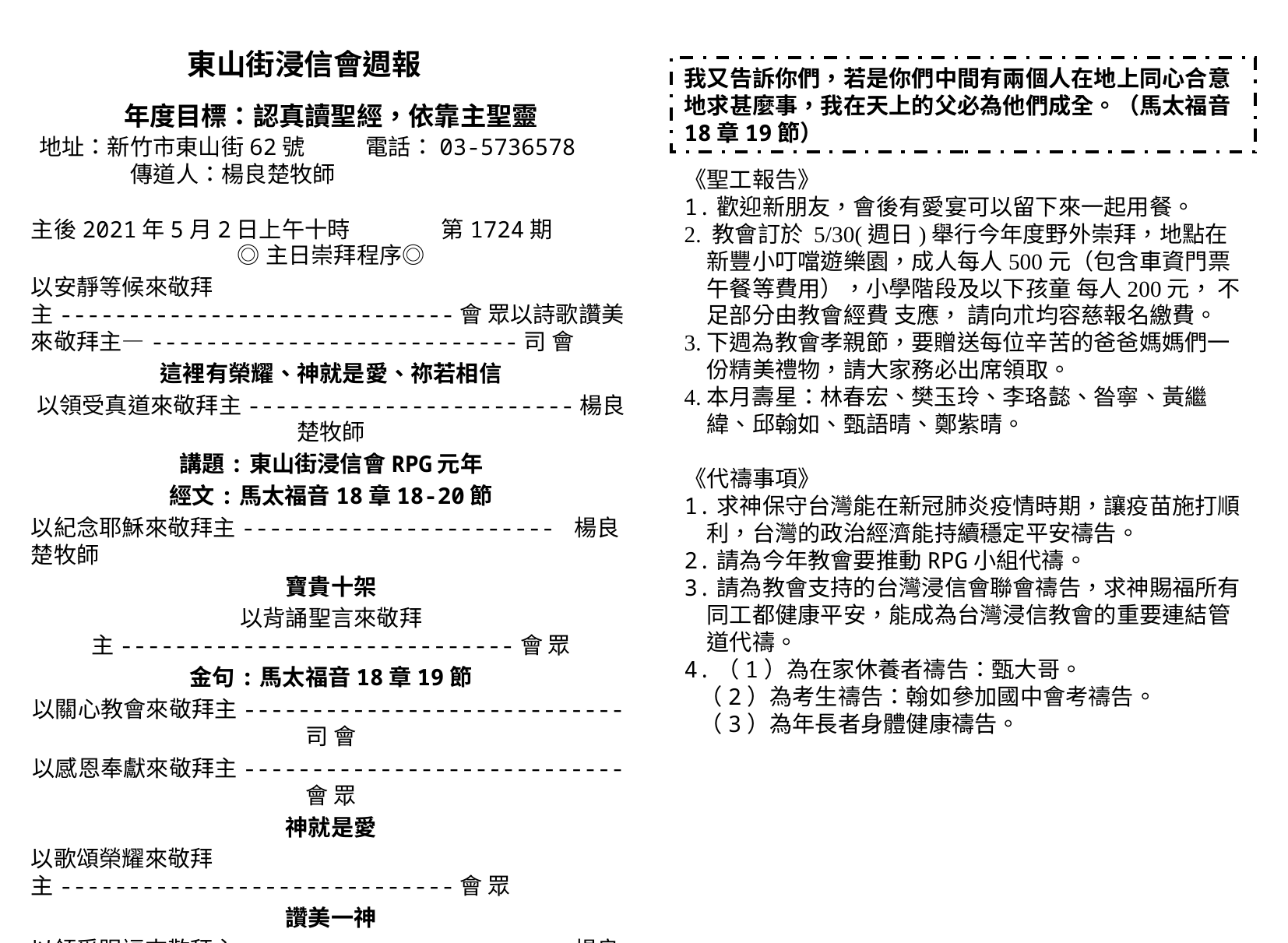

東山街浸信會週報

年度目標：認真讀聖經，依靠主聖靈

我又告訴你們，若是你們中間有兩個人在地上同心合意地求甚麼事，我在天上的父必為他們成全。（馬太福音18章19節）

地址：新竹市東山街62號            電話：03-5736578
                 傳道人：楊良楚牧師
《聖工報告》
1.歡迎新朋友，會後有愛宴可以留下來一起用餐。
2. 教會訂於 5/30(週日)舉行今年度野外崇拜，地點在新豐小叮噹遊樂園，成人每人500元（包含車資門票午餐等費用），小學階段及以下孩童 每人200元， 不足部分由教會經費 支應， 請向朮均容慈報名繳費。
3.下週為教會孝親節，要贈送每位辛苦的爸爸媽媽們一份精美禮物，請大家務必出席領取。
4.本月壽星：林春宏、樊玉玲、李珞懿、昝寧、黃繼緯、邱翰如、甄語晴、鄭紫晴。

《代禱事項》
1.求神保守台灣能在新冠肺炎疫情時期，讓疫苗施打順利，台灣的政治經濟能持續穩定平安禱告。
2.請為今年教會要推動RPG小組代禱。
3.請為教會支持的台灣浸信會聯會禱告，求神賜福所有同工都健康平安，能成為台灣浸信教會的重要連結管道代禱。
4.（1）為在家休養者禱告：甄大哥。
  （2）為考生禱告：翰如參加國中會考禱告。
  （3）為年長者身體健康禱告。
主後2021年5月2日上午十時                  第1724期
◎主日崇拜程序◎
以安靜等候來敬拜主-----------------------------會 眾以詩歌讚美來敬拜主—---------------------------司 會
這裡有榮耀、神就是愛、祢若相信
以領受真道來敬拜主------------------------楊良楚牧師
講題:東山街浸信會RPG元年
經文:馬太福音18章18-20節
以紀念耶穌來敬拜主----------------------- 楊良楚牧師
寶貴十架
以背誦聖言來敬拜主-----------------------------會 眾
金句:馬太福音18章19節
以關心教會來敬拜主----------------------------司 會
以感恩奉獻來敬拜主----------------------------會 眾
神就是愛
以歌頌榮耀來敬拜主-----------------------------會 眾
讚美一神
以領受賜福來敬拜主------------------------楊良楚牧師以彼此問安來敬拜主-----------------------------會 眾
愛我們的家